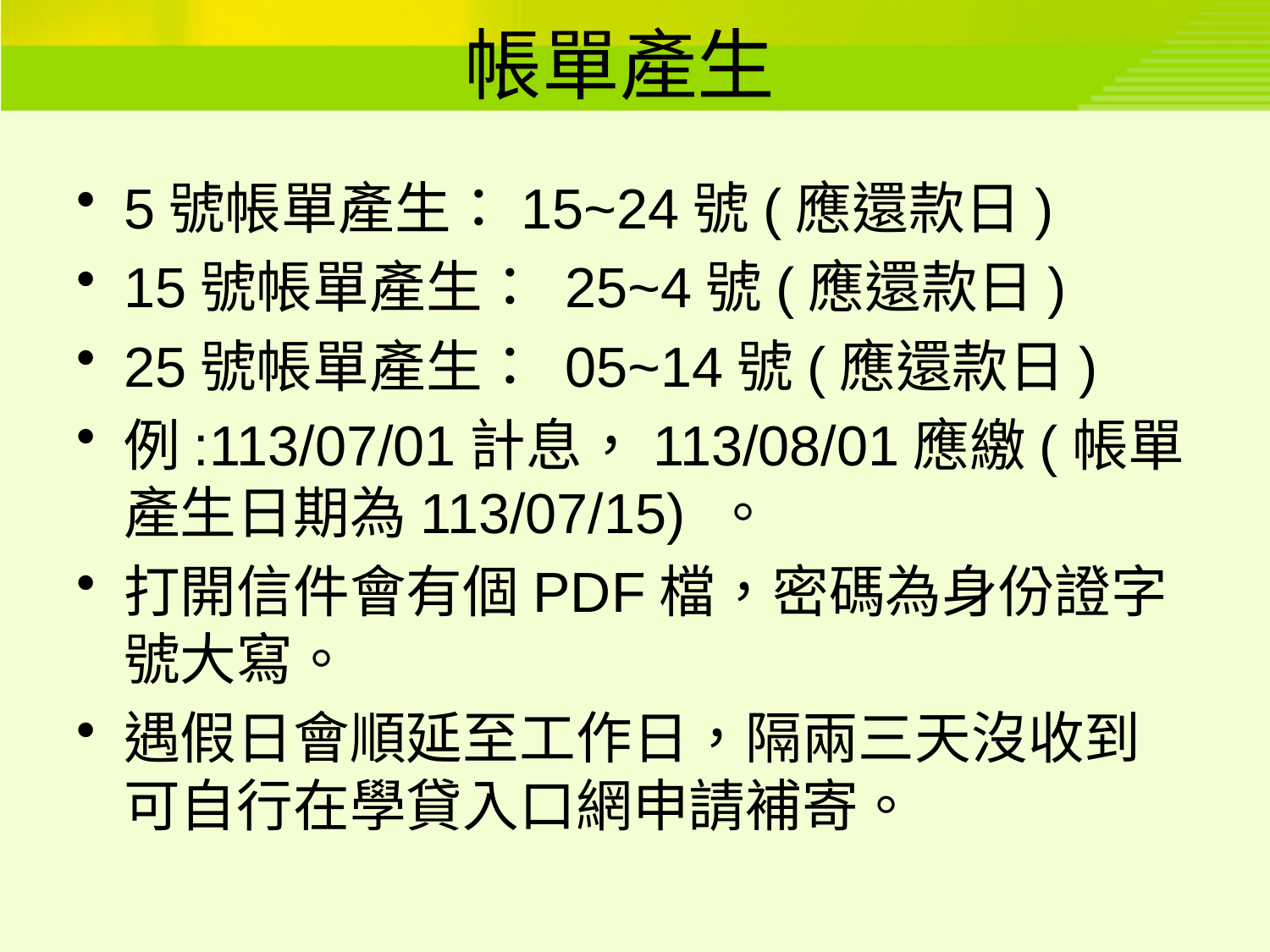

# 帳單產生
5號帳單產生：15~24號(應還款日)
15號帳單產生： 25~4號(應還款日)
25號帳單產生： 05~14號(應還款日)
例:113/07/01計息，113/08/01應繳(帳單產生日期為113/07/15) 。
打開信件會有個PDF檔，密碼為身份證字號大寫。
遇假日會順延至工作日，隔兩三天沒收到可自行在學貸入口網申請補寄。